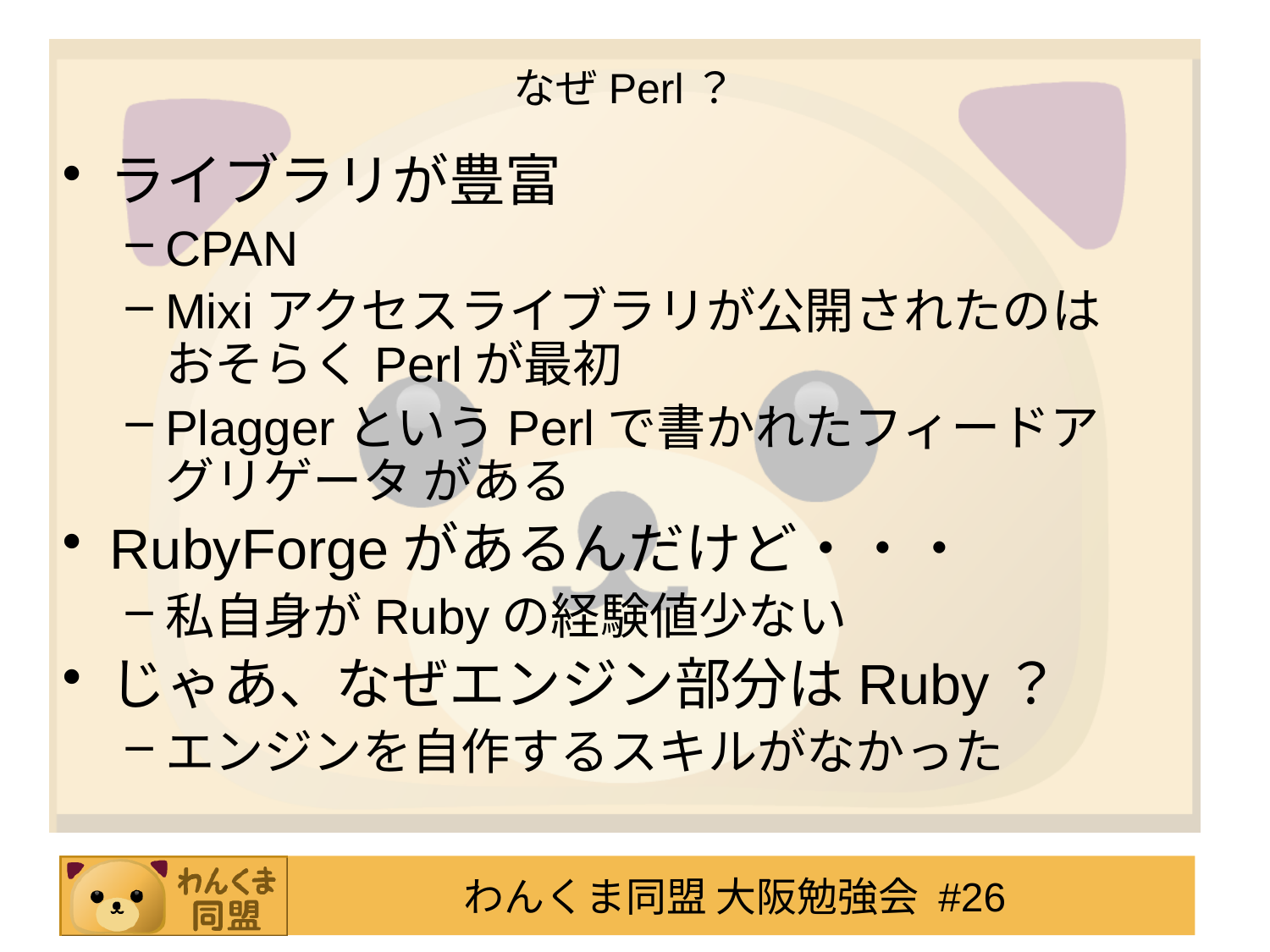

なぜPerl？
ライブラリが豊富
CPAN
Mixiアクセスライブラリが公開されたのはおそらくPerlが最初
PlaggerというPerlで書かれたフィードアグリゲータ がある
RubyForgeがあるんだけど・・・
私自身がRubyの経験値少ない
じゃあ、なぜエンジン部分はRuby？
エンジンを自作するスキルがなかった